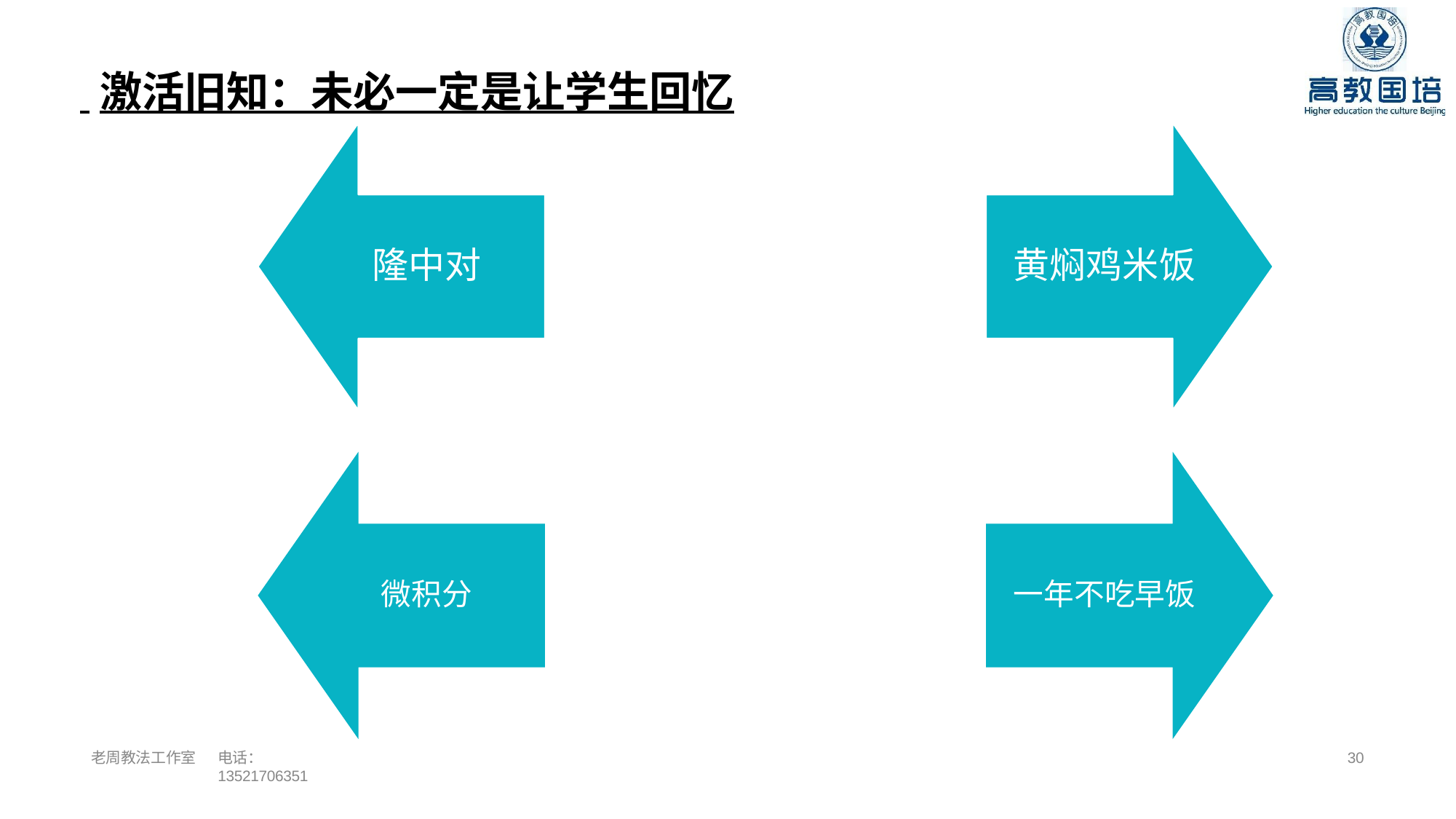

# 激活旧知：未必一定是让学生回忆

隆中对
黄焖鸡米饭

微积分
一年不吃早饭
老周教法工作室
电话：13521706351
30